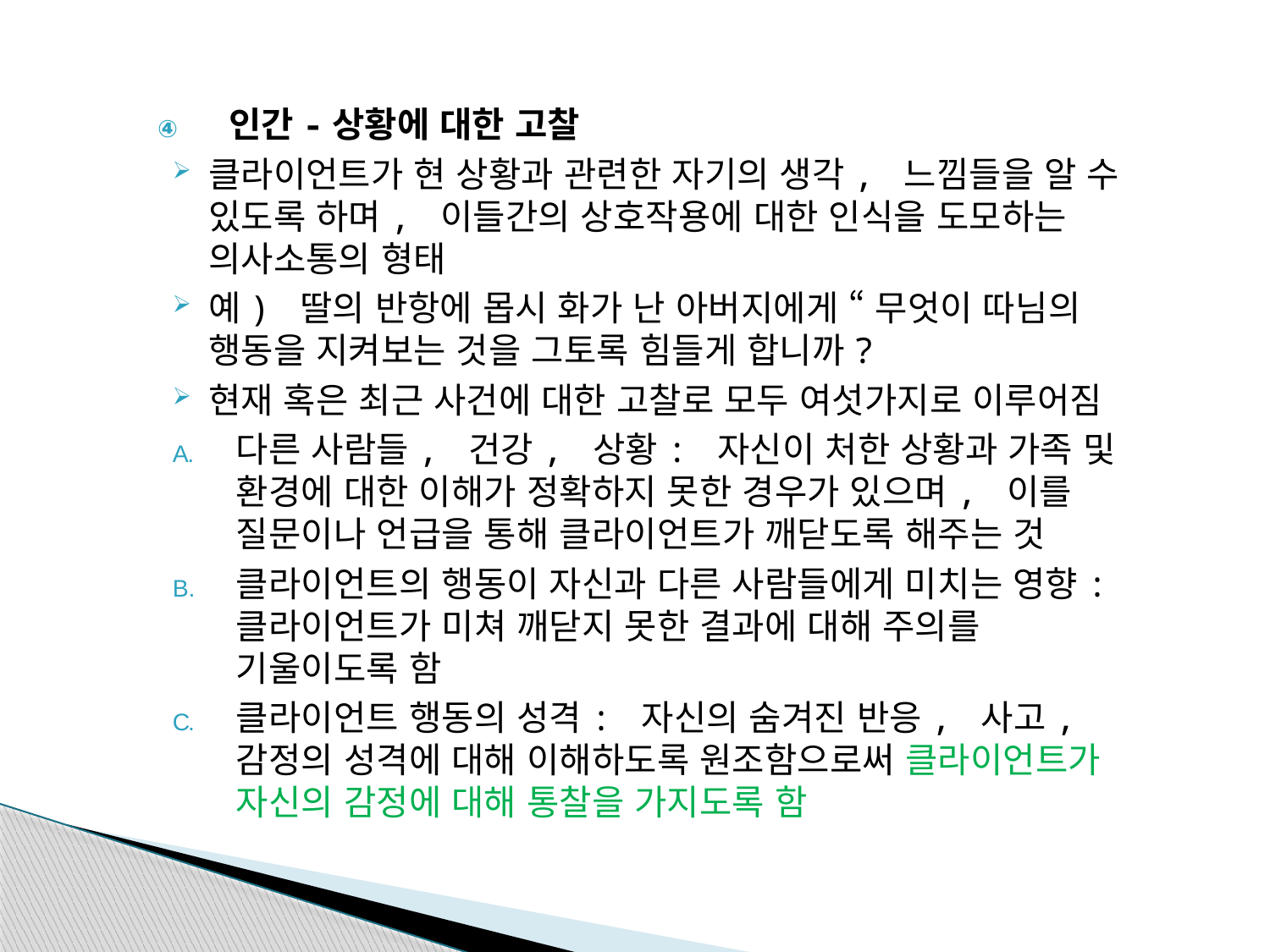

인간-상황에 대한 고찰
클라이언트가 현 상황과 관련한 자기의 생각, 느낌들을 알 수 있도록 하며, 이들간의 상호작용에 대한 인식을 도모하는 의사소통의 형태
예) 딸의 반항에 몹시 화가 난 아버지에게 “ 무엇이 따님의 행동을 지켜보는 것을 그토록 힘들게 합니까?
현재 혹은 최근 사건에 대한 고찰로 모두 여섯가지로 이루어짐
다른 사람들, 건강, 상황: 자신이 처한 상황과 가족 및 환경에 대한 이해가 정확하지 못한 경우가 있으며, 이를 질문이나 언급을 통해 클라이언트가 깨닫도록 해주는 것
클라이언트의 행동이 자신과 다른 사람들에게 미치는 영향: 클라이언트가 미쳐 깨닫지 못한 결과에 대해 주의를 기울이도록 함
클라이언트 행동의 성격: 자신의 숨겨진 반응, 사고, 감정의 성격에 대해 이해하도록 원조함으로써 클라이언트가 자신의 감정에 대해 통찰을 가지도록 함